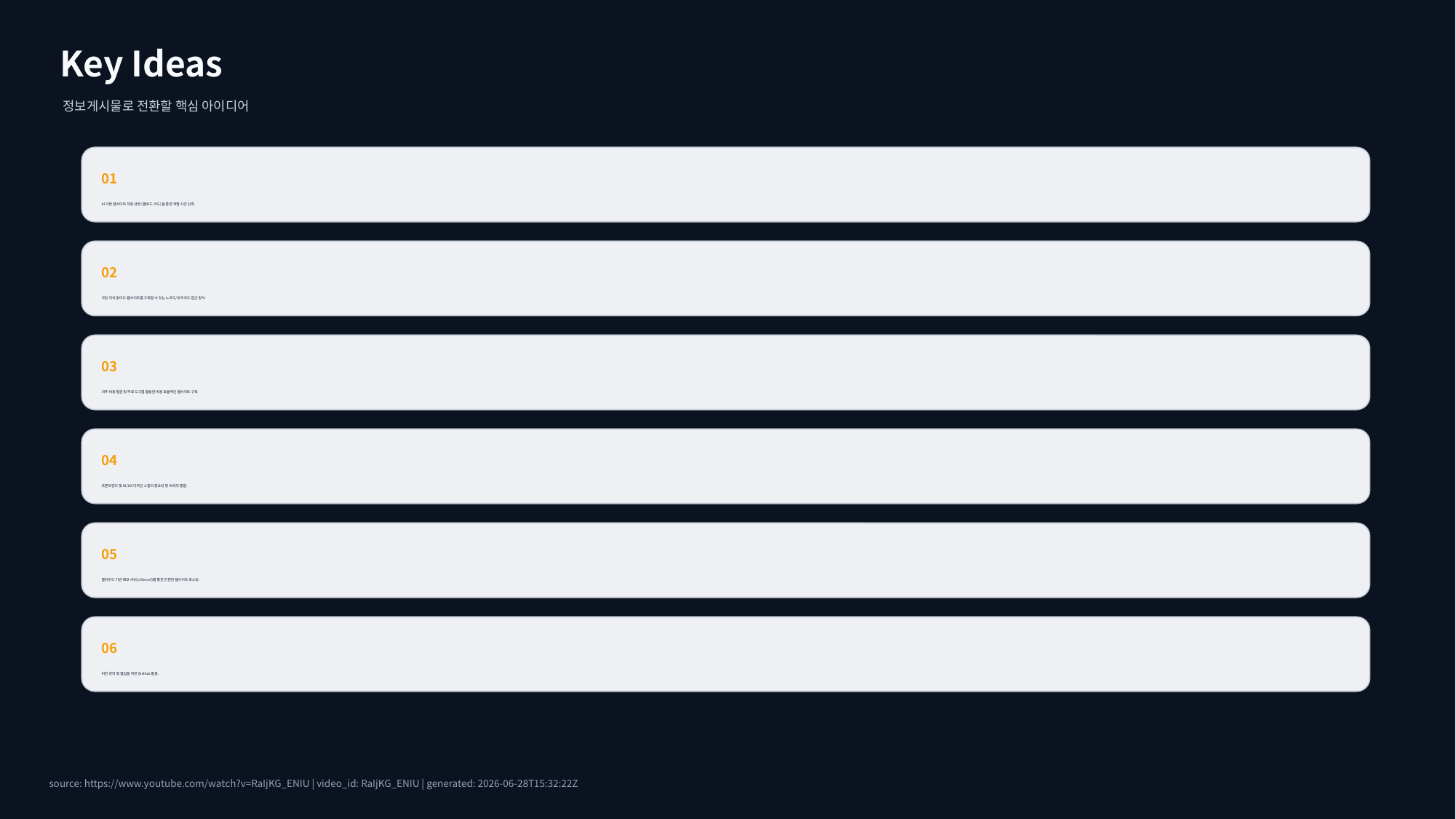

Key Ideas
정보게시물로 전환할 핵심 아이디어

01
AI 기반 웹사이트 자동 생성 (클로드 코드)을 통한 개발 시간 단축.

02
코딩 지식 없이도 웹사이트를 구축할 수 있는 노코드/로우코드 접근 방식.

03
외주 비용 절감 및 무료 도구를 활용한 비용 효율적인 웹사이트 구축.

04
프론트엔드 및 UI/UX 디자인 스킬의 중요성 및 AI와의 통합.

05
클라우드 기반 배포 서비스(Vercel)를 통한 간편한 웹사이트 호스팅.

06
버전 관리 및 협업을 위한 GitHub 활용.
source: https://www.youtube.com/watch?v=RaIjKG_ENIU | video_id: RaIjKG_ENIU | generated: 2026-06-28T15:32:22Z